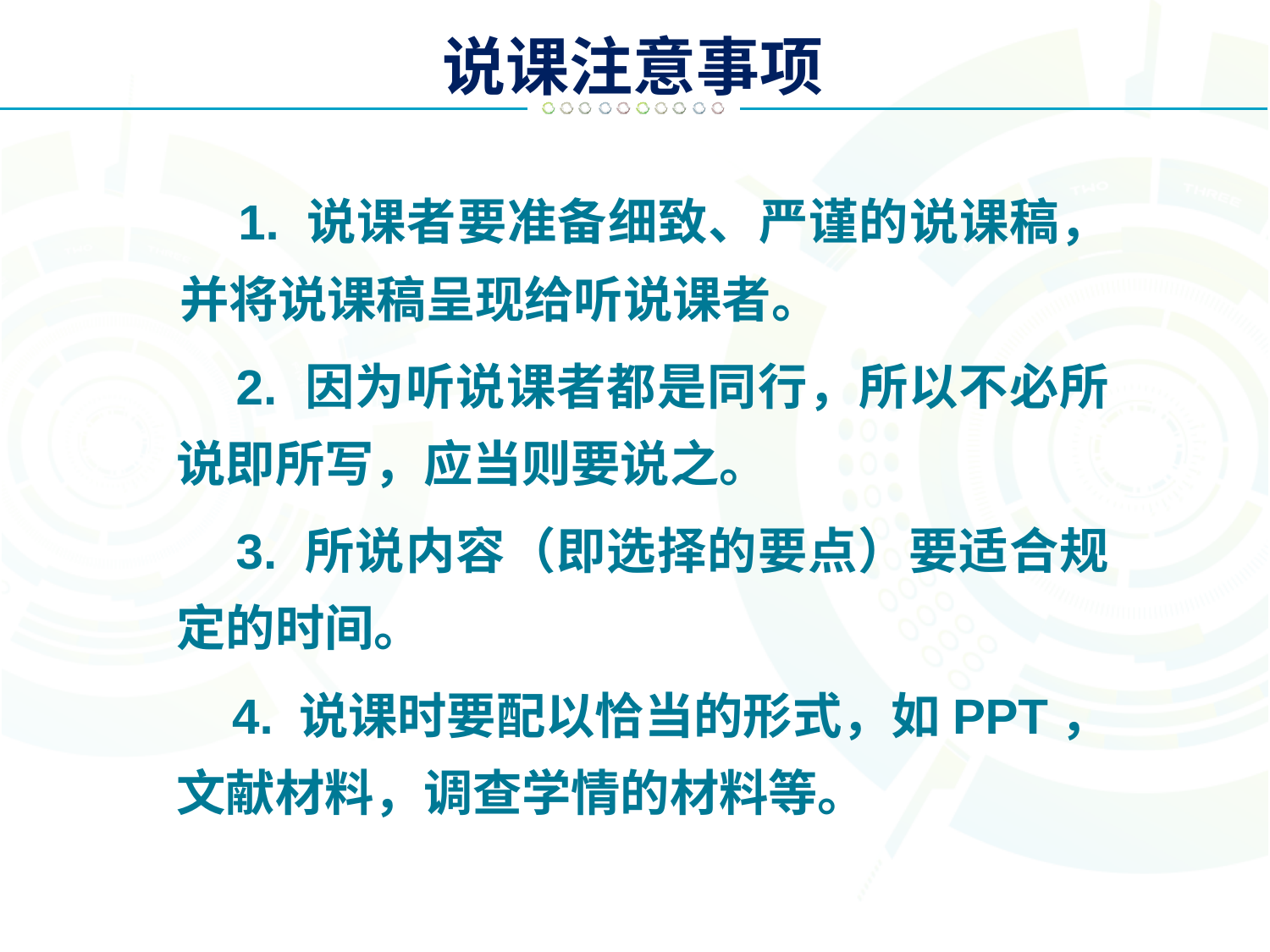

# 说课注意事项
    1. 说课者要准备细致、严谨的说课稿，并将说课稿呈现给听说课者。
    2. 因为听说课者都是同行，所以不必所说即所写，应当则要说之。
    3. 所说内容（即选择的要点）要适合规定的时间。
    4. 说课时要配以恰当的形式，如PPT，文献材料，调查学情的材料等。